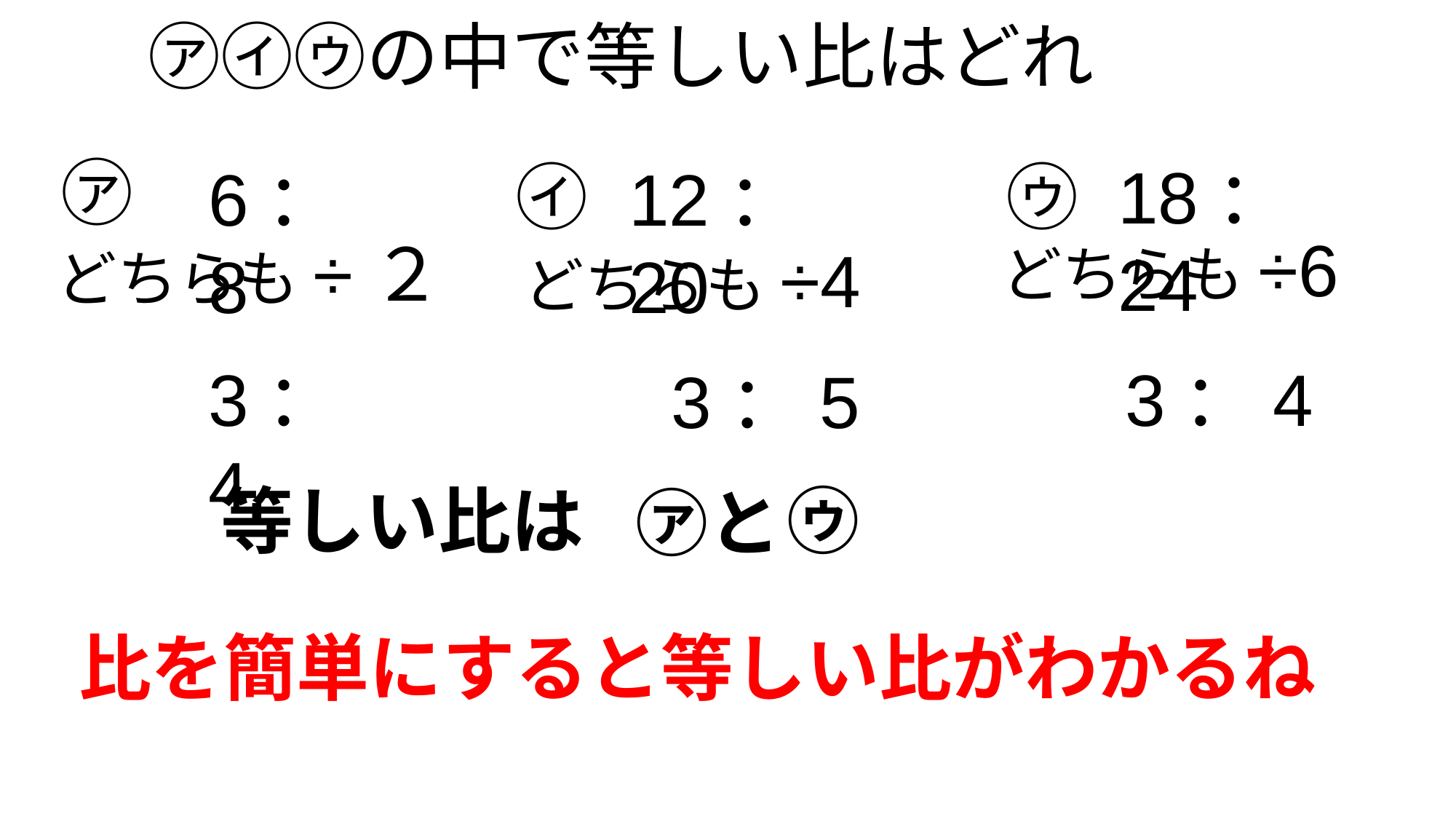

㋐㋑㋒の中で等しい比はどれ
㋐
㋑
㋒
18：24
6：8
12：20
どちらも÷6
どちらも÷２
どちらも÷4
3：4
3：4
3：5
㋒
等しい比は
㋐と
比を簡単にすると等しい比がわかるね